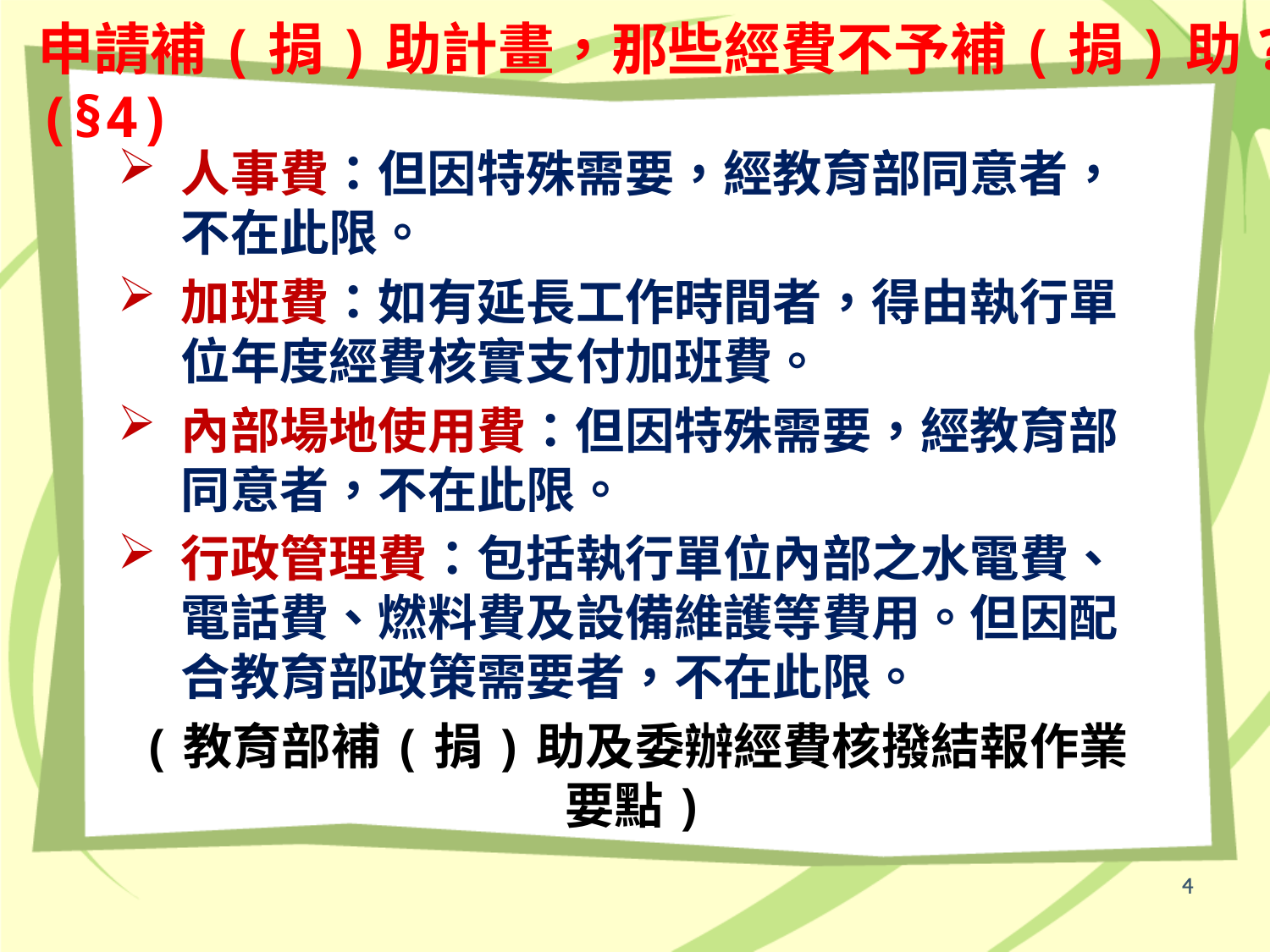

# 申請補(捐)助計畫，那些經費不予補(捐)助?(§4)
人事費：但因特殊需要，經教育部同意者，不在此限。
加班費：如有延長工作時間者，得由執行單位年度經費核實支付加班費。
內部場地使用費：但因特殊需要，經教育部同意者，不在此限。
行政管理費：包括執行單位內部之水電費、電話費、燃料費及設備維護等費用。但因配合教育部政策需要者，不在此限。
(教育部補(捐)助及委辦經費核撥結報作業要點)
4